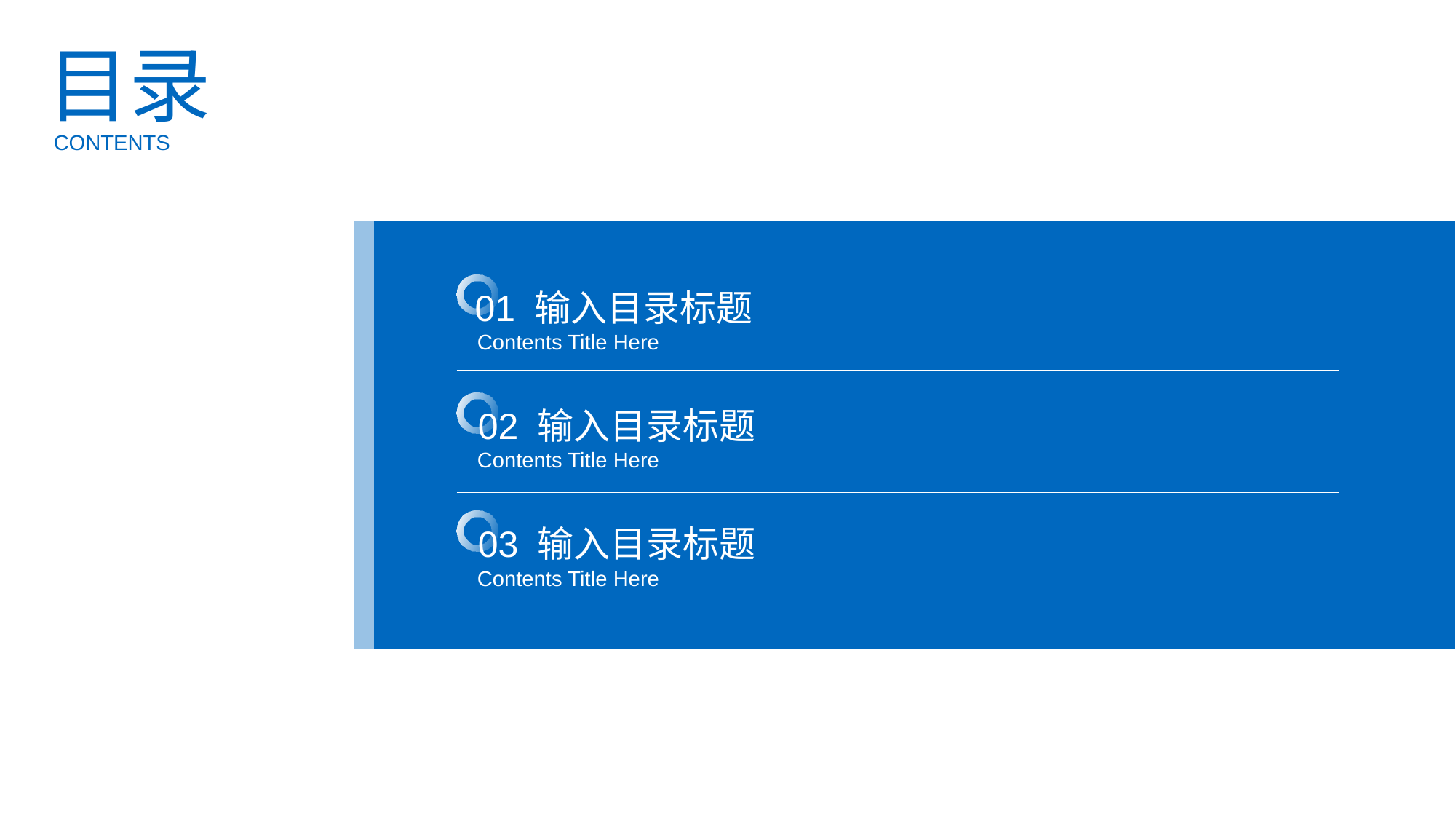

目录
CONTENTS

01 输入目录标题
Contents Title Here

02 输入目录标题
Contents Title Here

03 输入目录标题
Contents Title Here